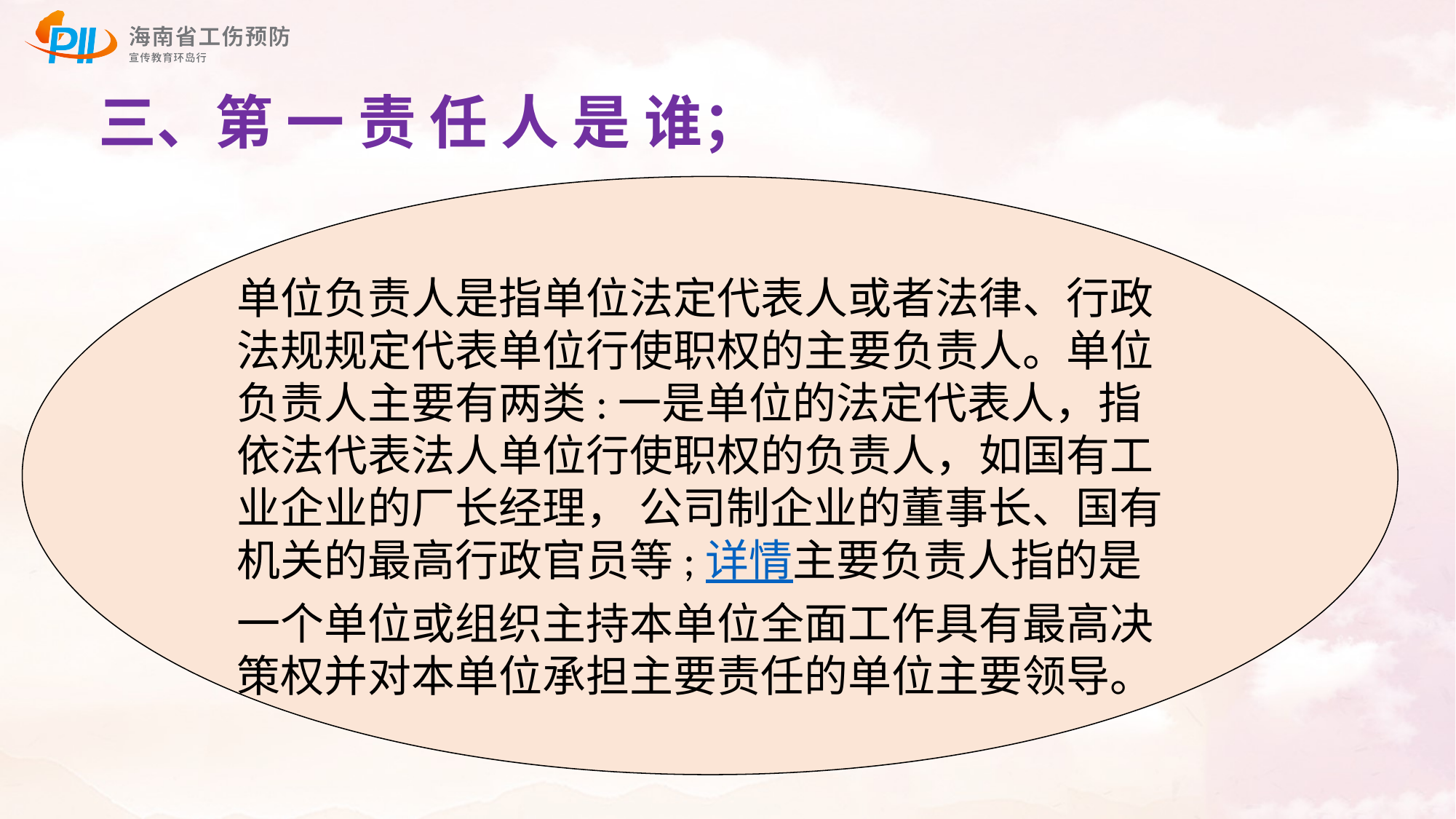

# 三、第 一 责 任 人 是 谁；
单位负责人是指单位法定代表人或者法律、行政法规规定代表单位行使职权的主要负责人。单位负责人主要有两类:一是单位的法定代表人，指依法代表法人单位行使职权的负责人，如国有工业企业的厂长经理， 公司制企业的董事长、国有机关的最高行政官员等;详情主要负责人指的是一个单位或组织主持本单位全面工作具有最高决策权并对本单位承担主要责任的单位主要领导。